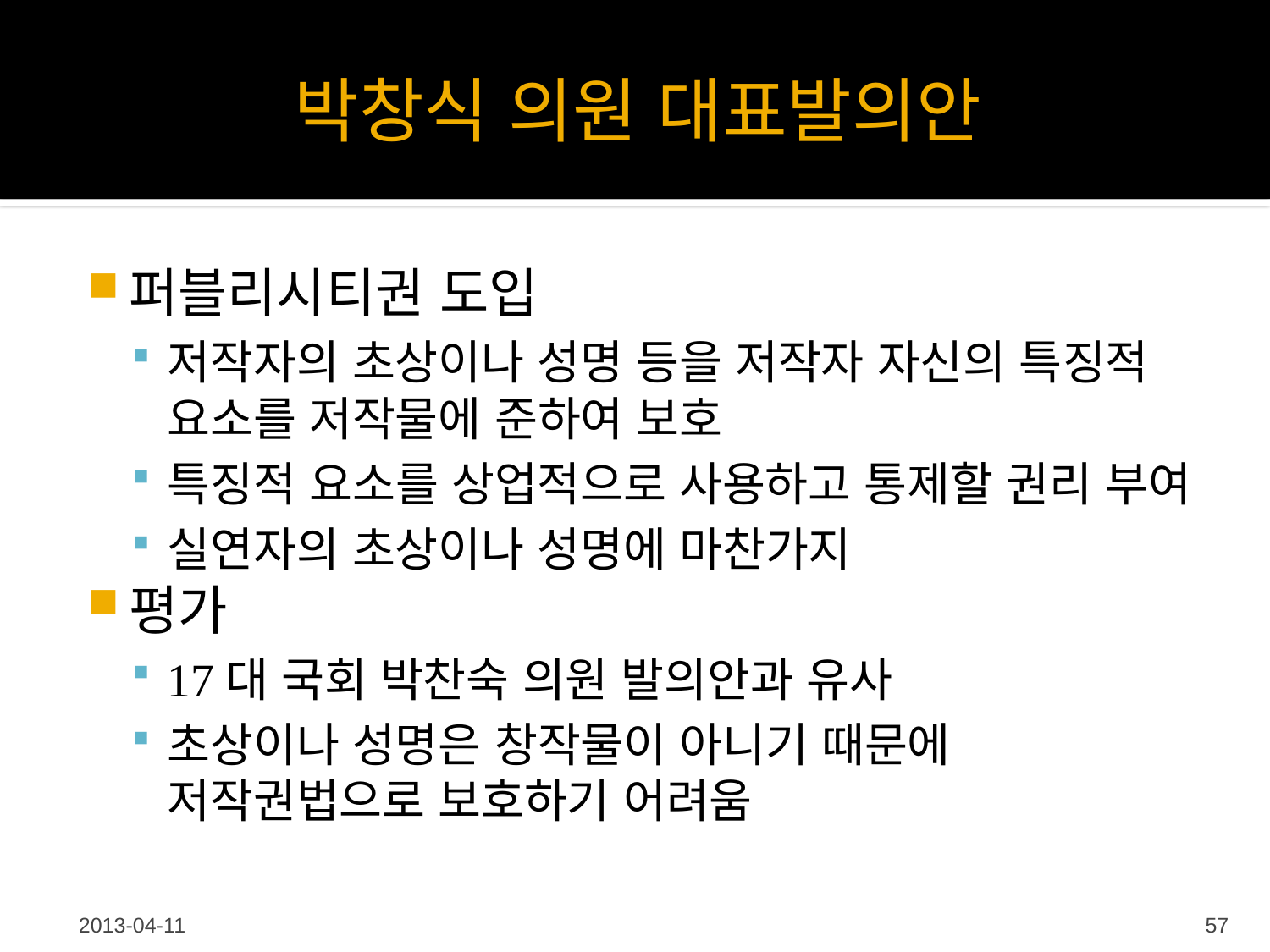

# 박창식 의원 대표발의안
퍼블리시티권 도입
저작자의 초상이나 성명 등을 저작자 자신의 특징적 요소를 저작물에 준하여 보호
특징적 요소를 상업적으로 사용하고 통제할 권리 부여
실연자의 초상이나 성명에 마찬가지
평가
17대 국회 박찬숙 의원 발의안과 유사
초상이나 성명은 창작물이 아니기 때문에 저작권법으로 보호하기 어려움
2013-04-11
57